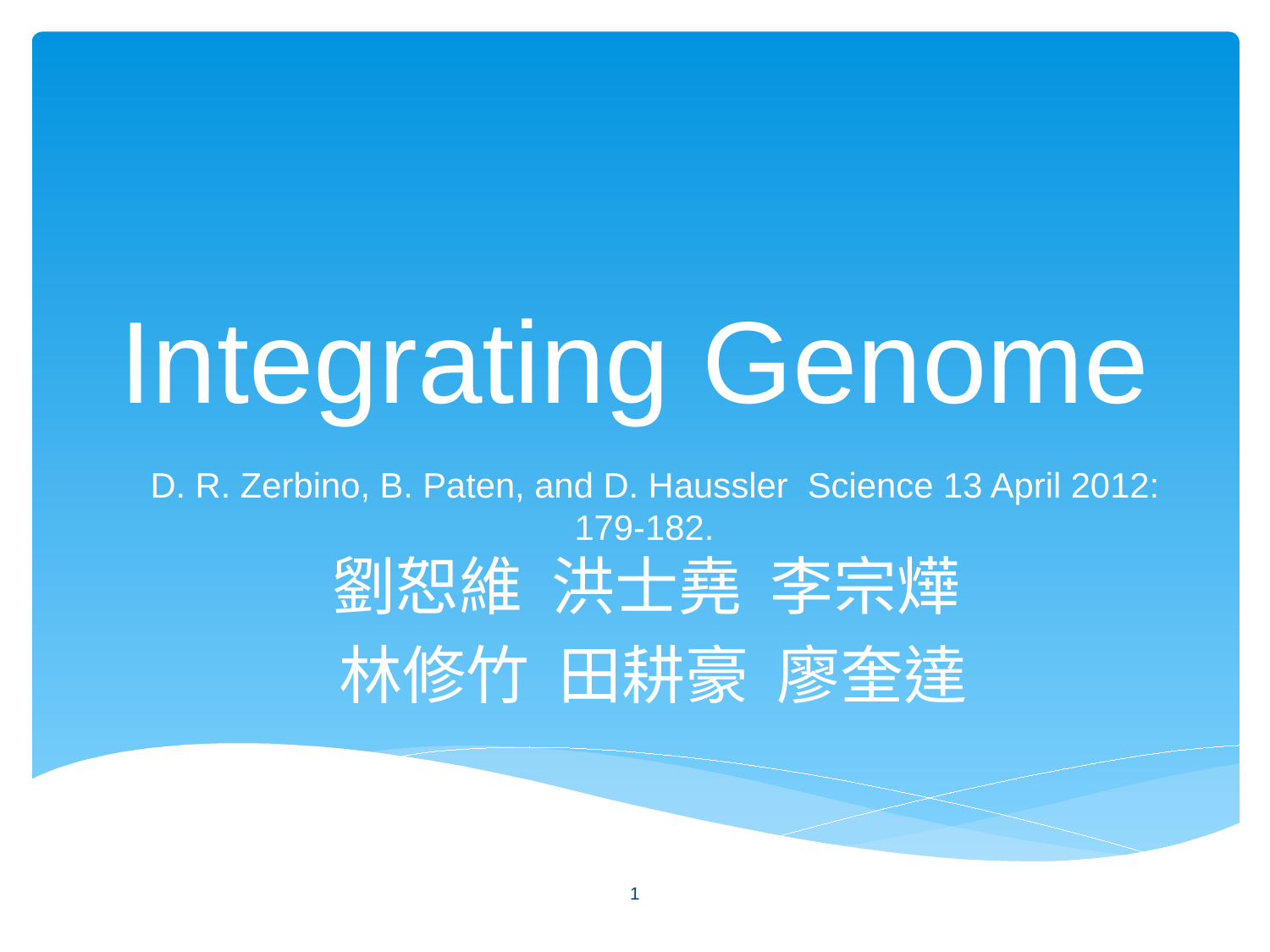

# Integrating Genome
D. R. Zerbino, B. Paten, and D. Haussler  Science 13 April 2012: 179-182.
劉恕維  洪士堯  李宗燁
林修竹  田耕豪  廖奎達
1